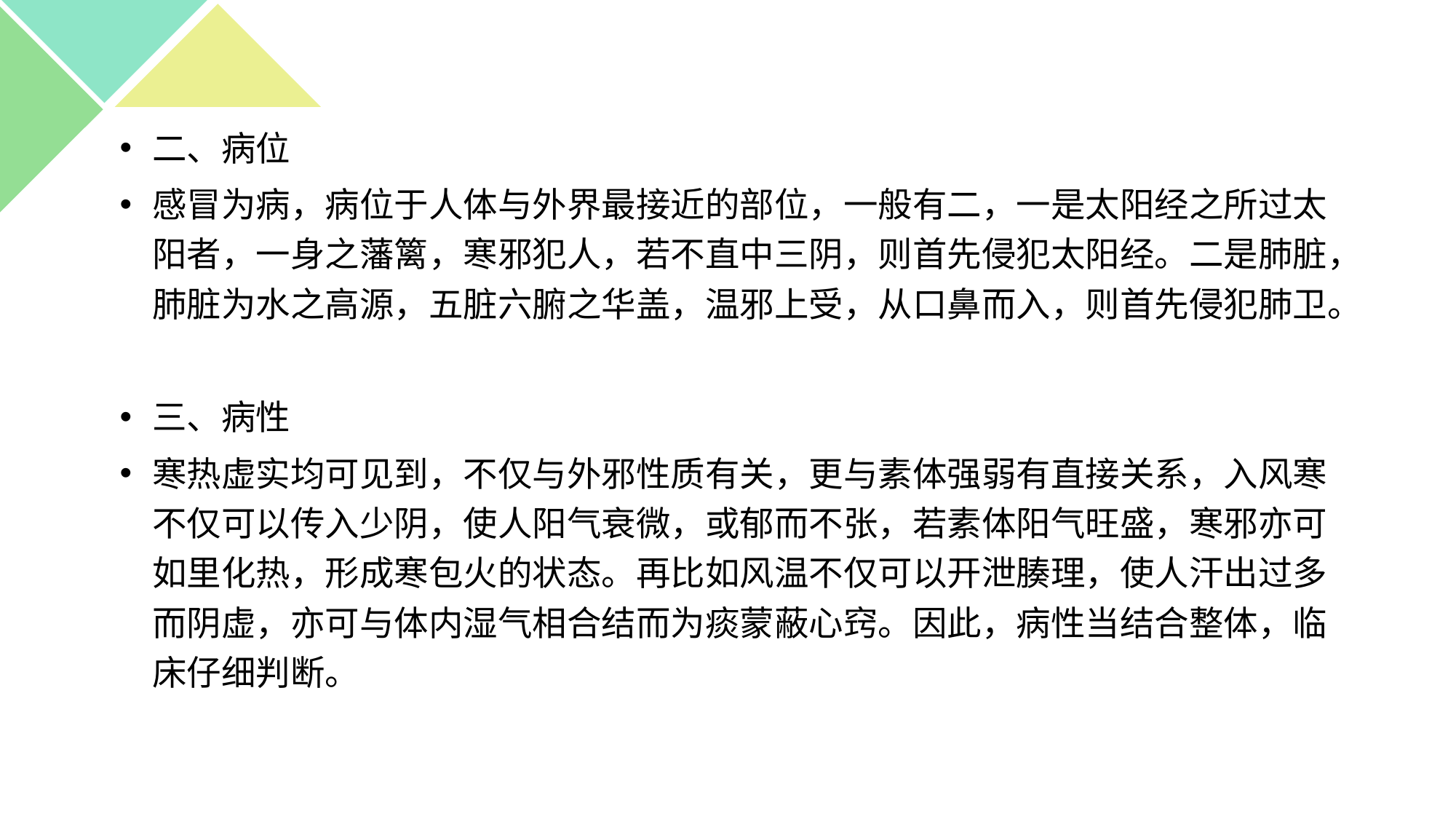

二、病位
感冒为病，病位于人体与外界最接近的部位，一般有二，一是太阳经之所过太阳者，一身之藩篱，寒邪犯人，若不直中三阴，则首先侵犯太阳经。二是肺脏，肺脏为水之高源，五脏六腑之华盖，温邪上受，从口鼻而入，则首先侵犯肺卫。

三、病性
寒热虚实均可见到，不仅与外邪性质有关，更与素体强弱有直接关系，入风寒不仅可以传入少阴，使人阳气衰微，或郁而不张，若素体阳气旺盛，寒邪亦可如里化热，形成寒包火的状态。再比如风温不仅可以开泄腠理，使人汗出过多而阴虚，亦可与体内湿气相合结而为痰蒙蔽心窍。因此，病性当结合整体，临床仔细判断。